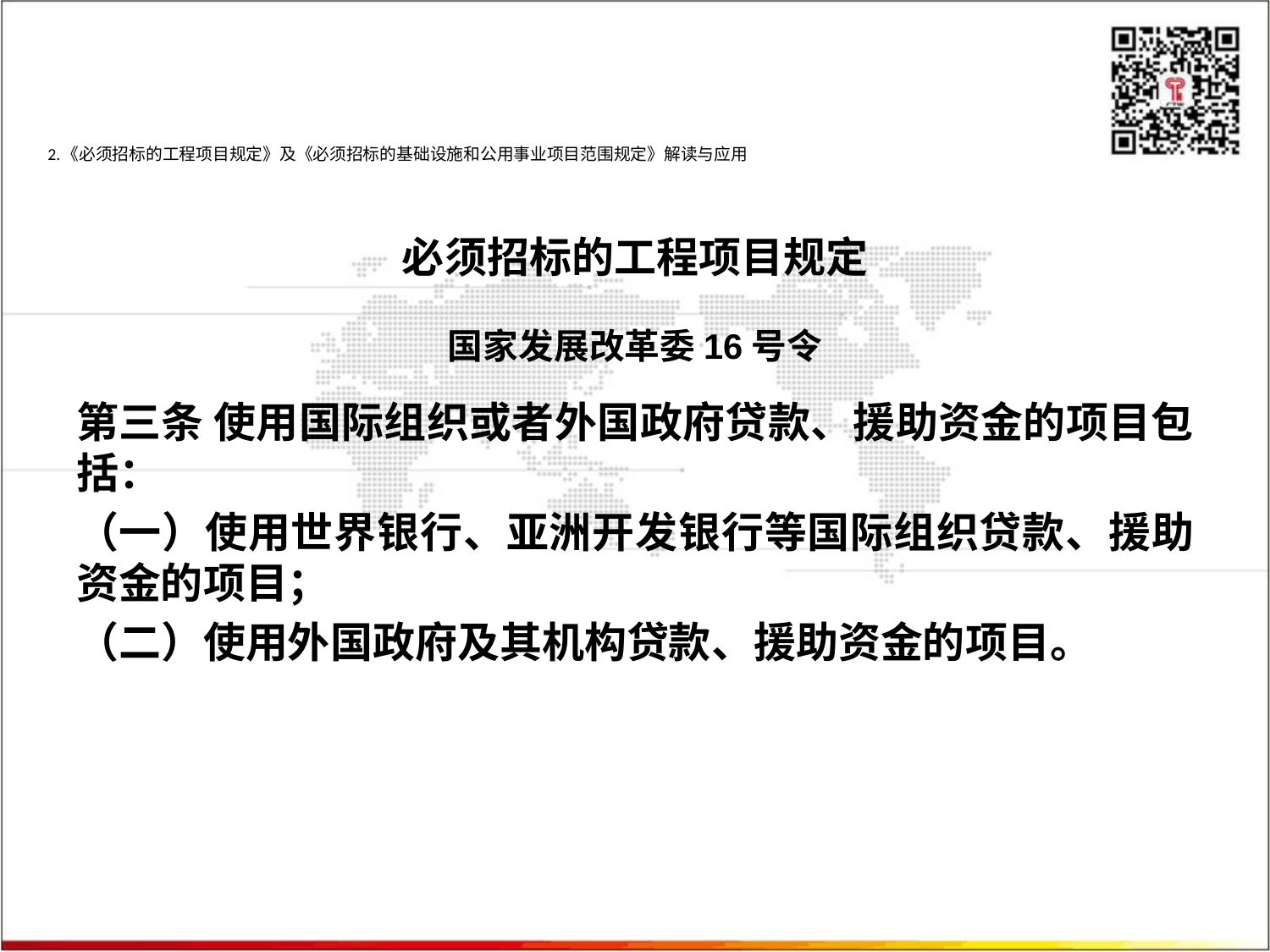

# 2.《必须招标的工程项目规定》及《必须招标的基础设施和公用事业项目范围规定》解读与应用
必须招标的工程项目规定
国家发展改革委16号令
第三条 使用国际组织或者外国政府贷款、援助资金的项目包括：
（一）使用世界银行、亚洲开发银行等国际组织贷款、援助资金的项目；
（二）使用外国政府及其机构贷款、援助资金的项目。